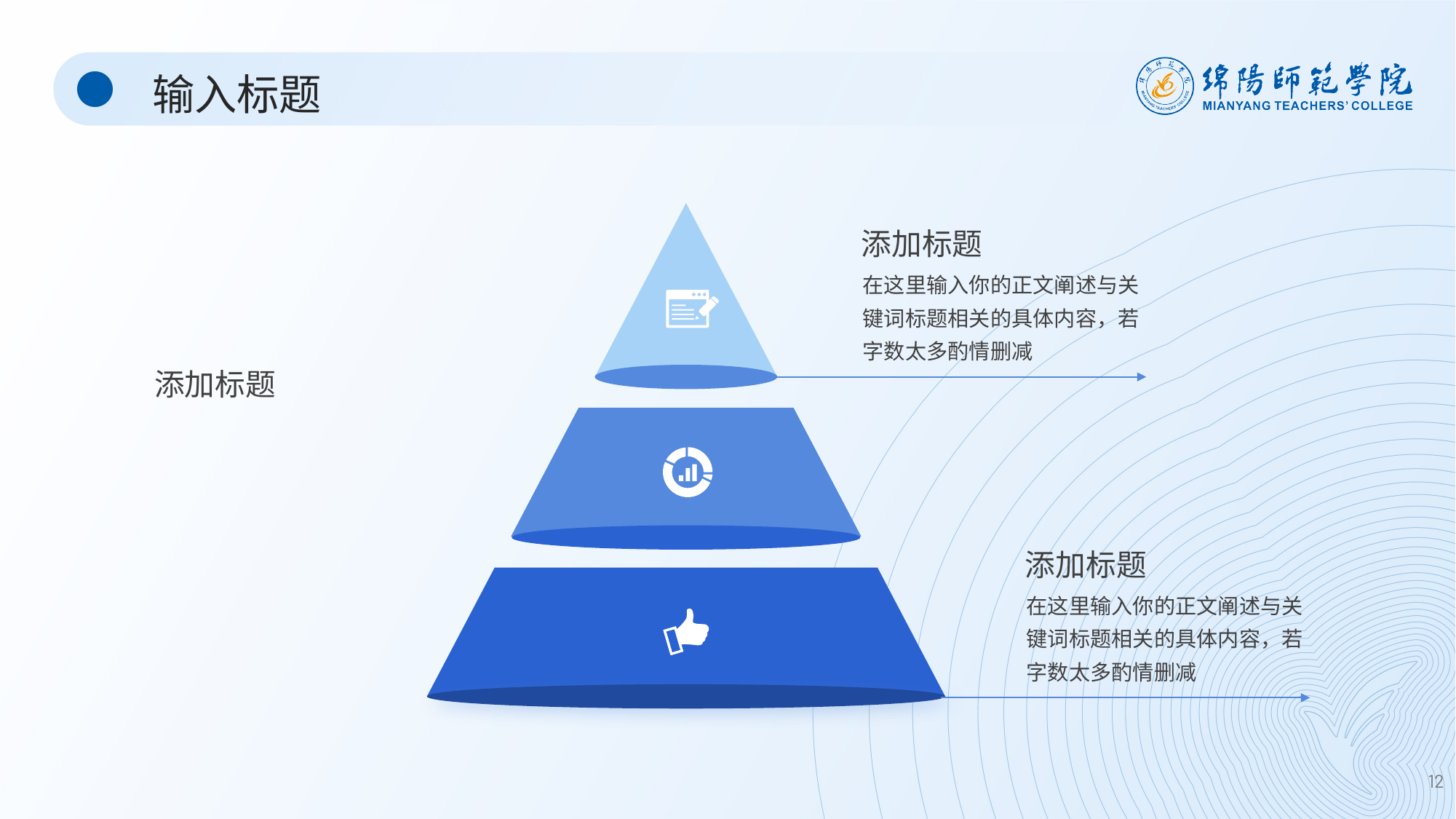

输入标题

添加标题
在这里输入你的正文阐述与关键词标题相关的具体内容，若字数太多酌情删减

添加标题

添加标题

在这里输入你的正文阐述与关键词标题相关的具体内容，若字数太多酌情删减

12